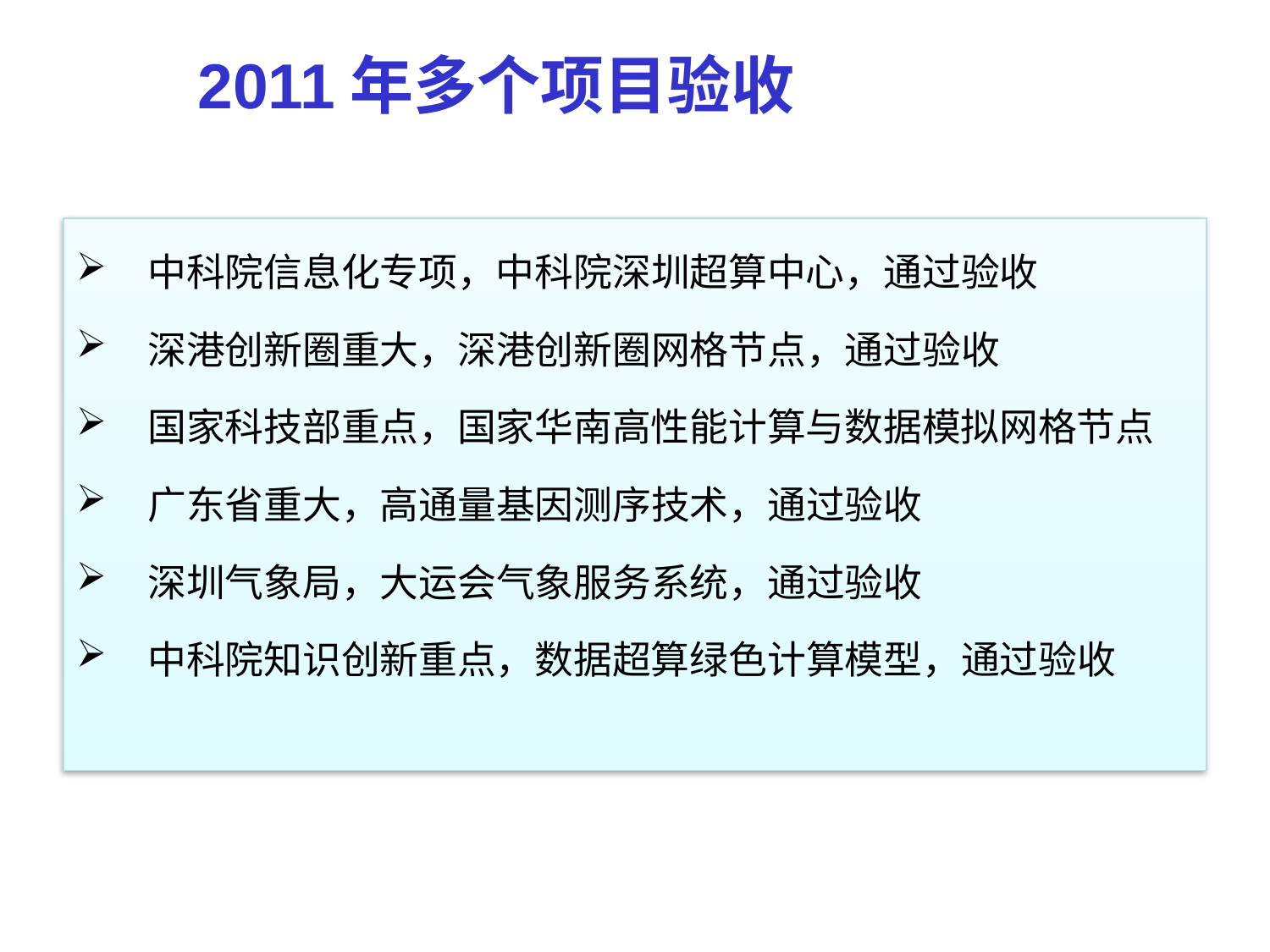

2011年多个项目验收
中科院信息化专项，中科院深圳超算中心，通过验收
深港创新圈重大，深港创新圈网格节点，通过验收
国家科技部重点，国家华南高性能计算与数据模拟网格节点
广东省重大，高通量基因测序技术，通过验收
深圳气象局，大运会气象服务系统，通过验收
中科院知识创新重点，数据超算绿色计算模型，通过验收